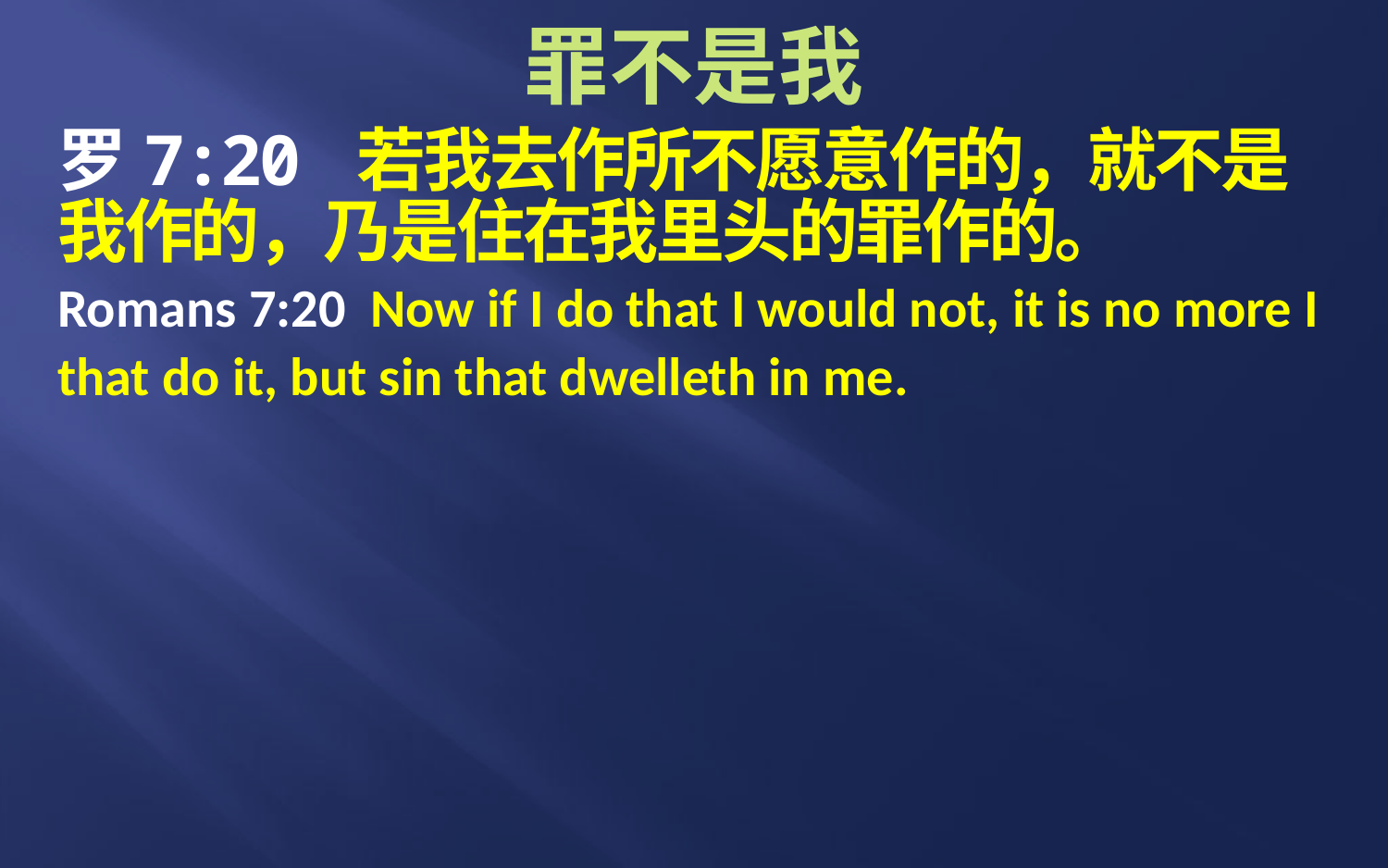

# 罪不是我
罗7:20 若我去作所不愿意作的，就不是我作的，乃是住在我里头的罪作的。
Romans 7:20  Now if I do that I would not, it is no more I that do it, but sin that dwelleth in me.